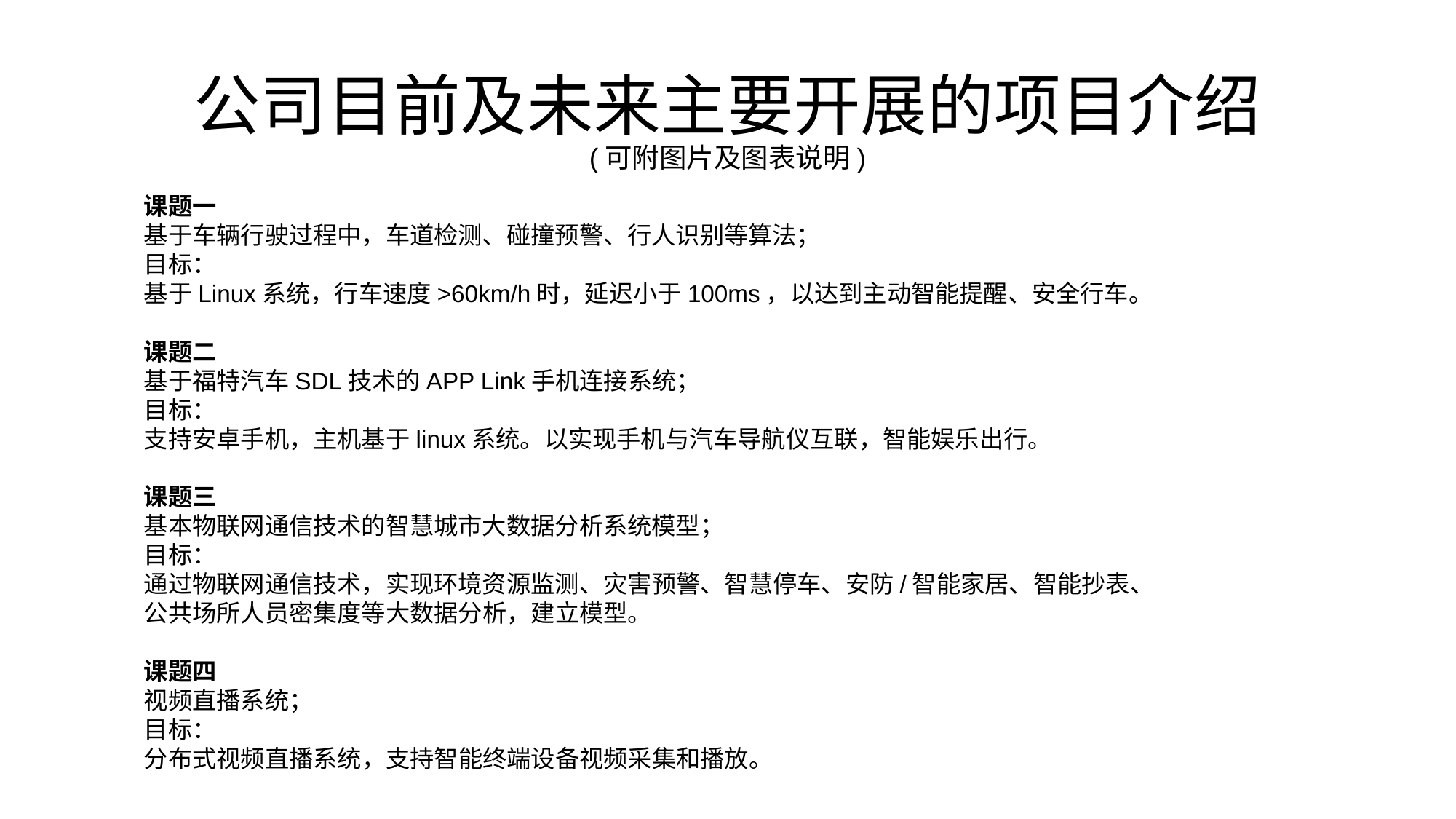

# 公司目前及未来主要开展的项目介绍 (可附图片及图表说明)
课题一
基于车辆行驶过程中，车道检测、碰撞预警、行人识别等算法；
目标：
基于Linux系统，行车速度>60km/h时，延迟小于100ms，以达到主动智能提醒、安全行车。

课题二
基于福特汽车SDL技术的APP Link手机连接系统；
目标：
支持安卓手机，主机基于linux系统。以实现手机与汽车导航仪互联，智能娱乐出行。

课题三
基本物联网通信技术的智慧城市大数据分析系统模型；
目标：
通过物联网通信技术，实现环境资源监测、灾害预警、智慧停车、安防/智能家居、智能抄表、
公共场所人员密集度等大数据分析，建立模型。

课题四
视频直播系统；
目标：
分布式视频直播系统，支持智能终端设备视频采集和播放。